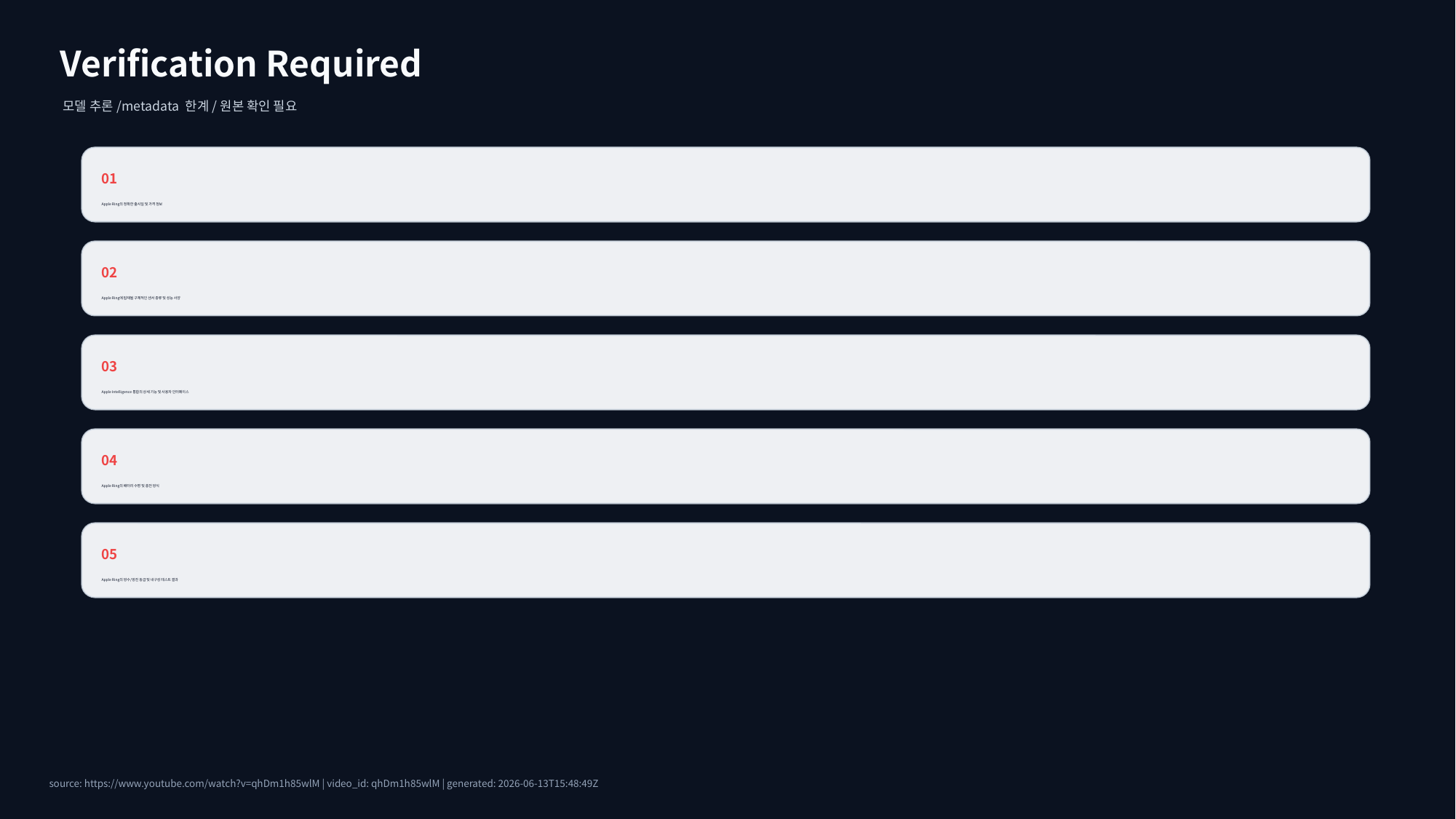

Verification Required
모델 추론/metadata 한계/원본 확인 필요

01
Apple Ring의 정확한 출시일 및 가격 정보

02
Apple Ring에 탑재될 구체적인 센서 종류 및 성능 사양

03
Apple Intelligence 통합의 상세 기능 및 사용자 인터페이스

04
Apple Ring의 배터리 수명 및 충전 방식

05
Apple Ring의 방수/방진 등급 및 내구성 테스트 결과
source: https://www.youtube.com/watch?v=qhDm1h85wlM | video_id: qhDm1h85wlM | generated: 2026-06-13T15:48:49Z